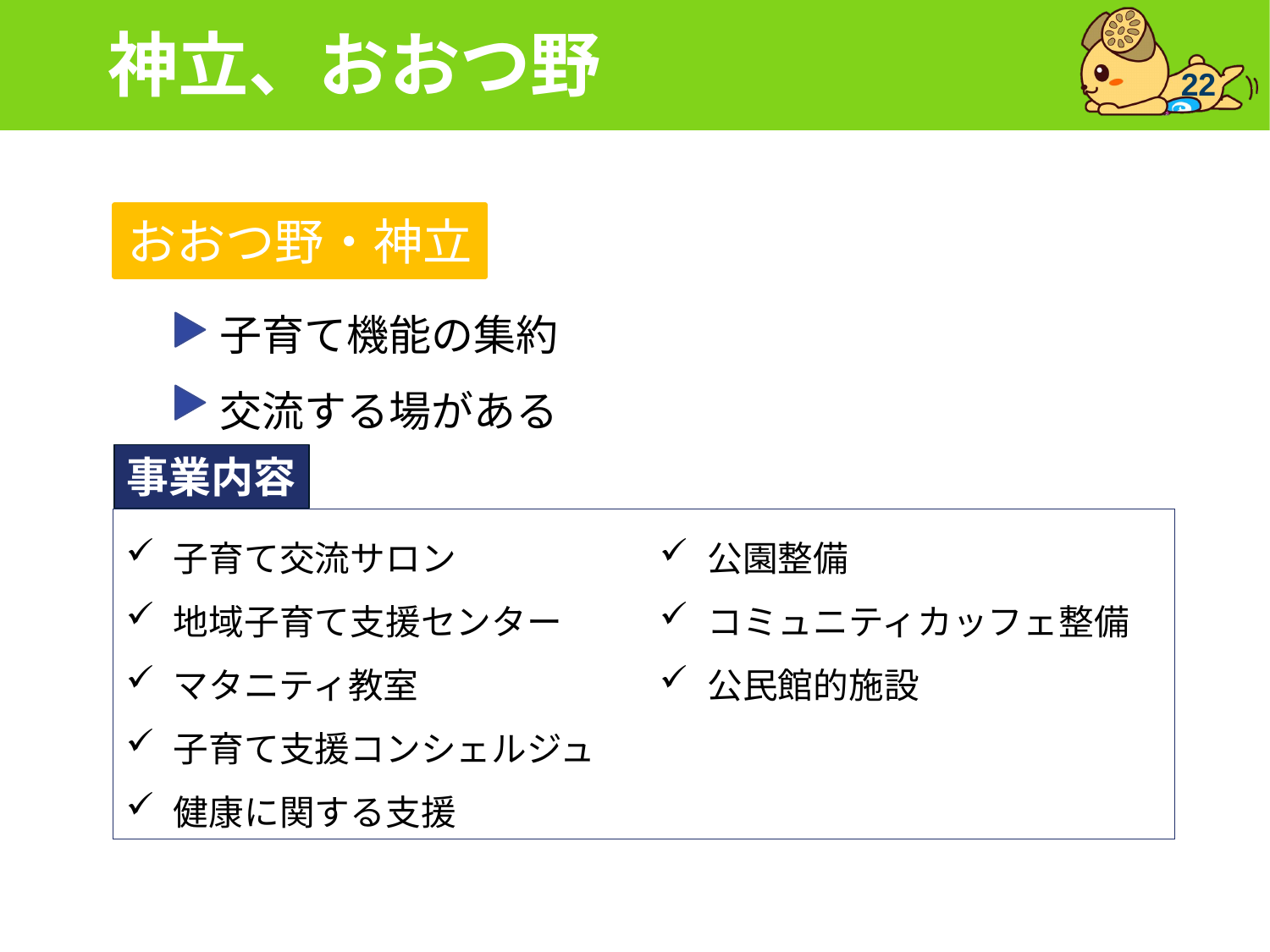

# 神立、おおつ野
22
おおつ野・神立
子育て機能の集約
交流する場がある

事業内容
子育て交流サロン
地域子育て支援センター
マタニティ教室
子育て支援コンシェルジュ
健康に関する支援
公園整備
コミュニティカッフェ整備
公民館的施設